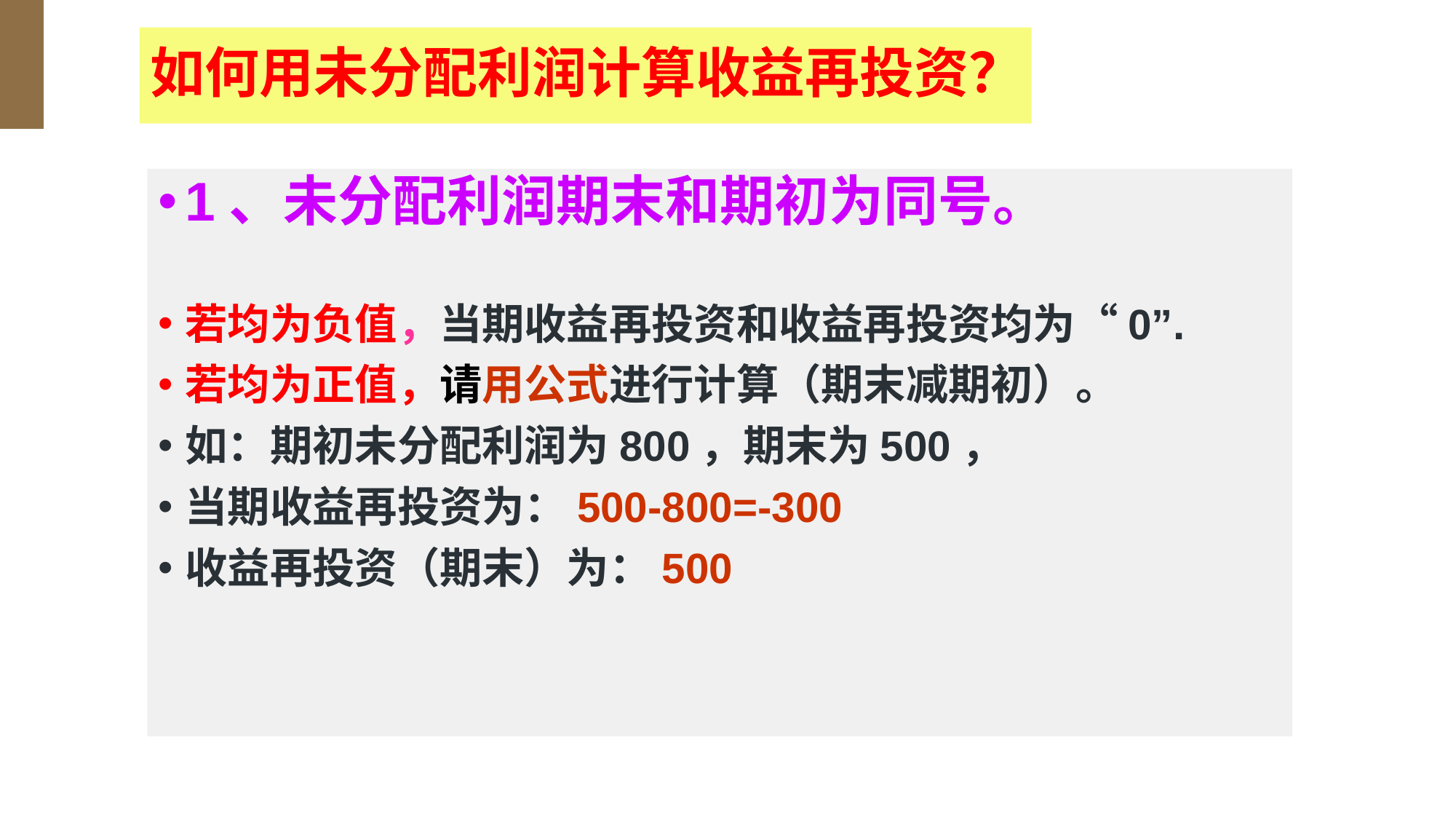

# 如何用未分配利润计算收益再投资？
1、未分配利润期末和期初为同号。

若均为负值，当期收益再投资和收益再投资均为“0”.
若均为正值，请用公式进行计算（期末减期初）。
如：期初未分配利润为800，期末为500，
当期收益再投资为：500-800=-300
收益再投资（期末）为：500